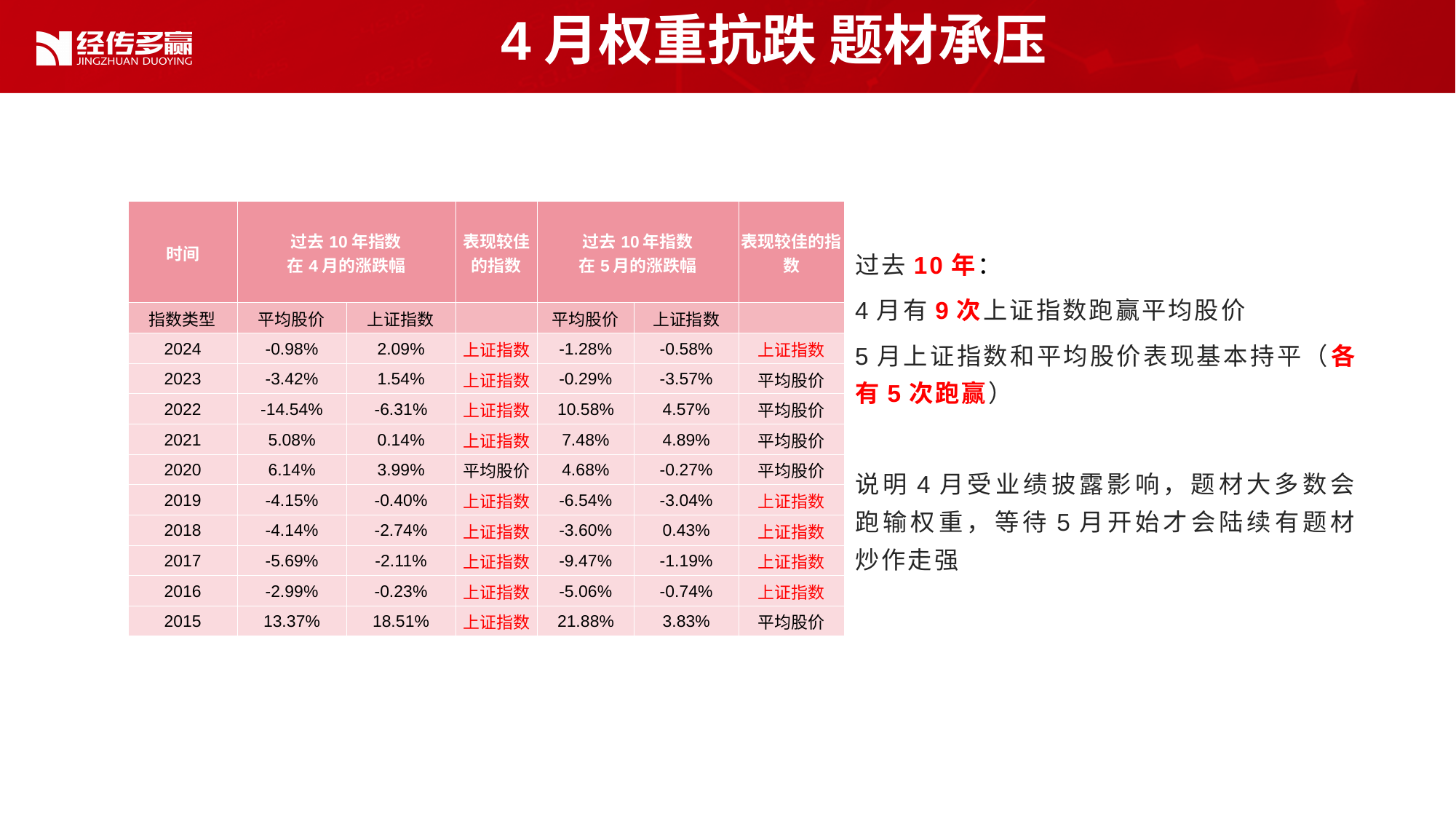

4月权重抗跌 题材承压
| 时间 | 过去10年指数 在4月的涨跌幅 |  | 表现较佳的指数 | 过去10年指数 在5月的涨跌幅 |  | 表现较佳的指数 |
| --- | --- | --- | --- | --- | --- | --- |
| 指数类型 | 平均股价 | 上证指数 |  | 平均股价 | 上证指数 |  |
| 2024 | -0.98% | 2.09% | 上证指数 | -1.28% | -0.58% | 上证指数 |
| 2023 | -3.42% | 1.54% | 上证指数 | -0.29% | -3.57% | 平均股价 |
| 2022 | -14.54% | -6.31% | 上证指数 | 10.58% | 4.57% | 平均股价 |
| 2021 | 5.08% | 0.14% | 上证指数 | 7.48% | 4.89% | 平均股价 |
| 2020 | 6.14% | 3.99% | 平均股价 | 4.68% | -0.27% | 平均股价 |
| 2019 | -4.15% | -0.40% | 上证指数 | -6.54% | -3.04% | 上证指数 |
| 2018 | -4.14% | -2.74% | 上证指数 | -3.60% | 0.43% | 上证指数 |
| 2017 | -5.69% | -2.11% | 上证指数 | -9.47% | -1.19% | 上证指数 |
| 2016 | -2.99% | -0.23% | 上证指数 | -5.06% | -0.74% | 上证指数 |
| 2015 | 13.37% | 18.51% | 上证指数 | 21.88% | 3.83% | 平均股价 |
过去10年：
4月有9次上证指数跑赢平均股价
5月上证指数和平均股价表现基本持平（各有5次跑赢）

说明4月受业绩披露影响，题材大多数会跑输权重，等待5月开始才会陆续有题材炒作走强